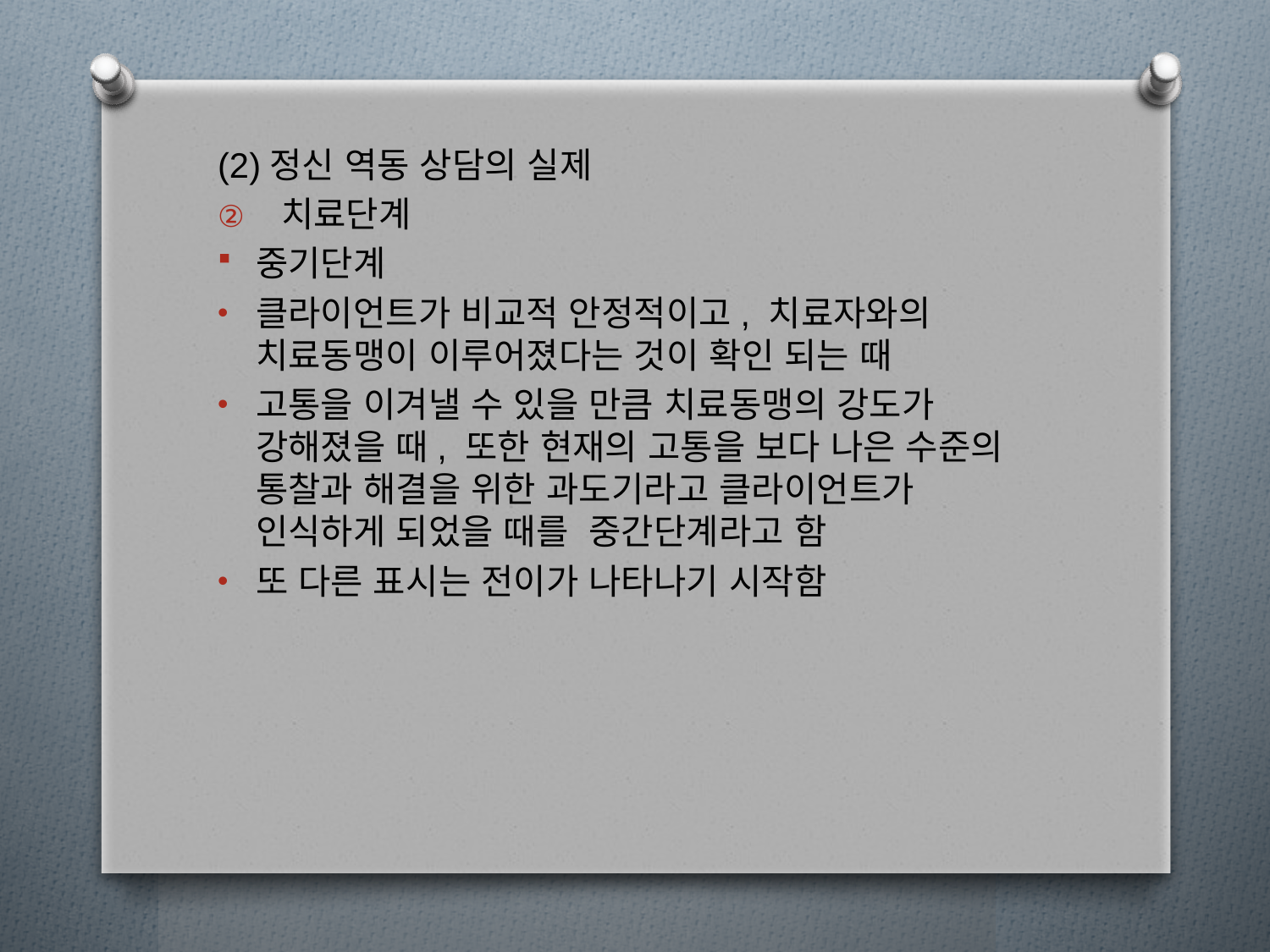

(2)정신 역동 상담의 실제
치료단계
중기단계
클라이언트가 비교적 안정적이고, 치료자와의 치료동맹이 이루어졌다는 것이 확인 되는 때
고통을 이겨낼 수 있을 만큼 치료동맹의 강도가 강해졌을 때, 또한 현재의 고통을 보다 나은 수준의 통찰과 해결을 위한 과도기라고 클라이언트가 인식하게 되었을 때를  중간단계라고 함
또 다른 표시는 전이가 나타나기 시작함